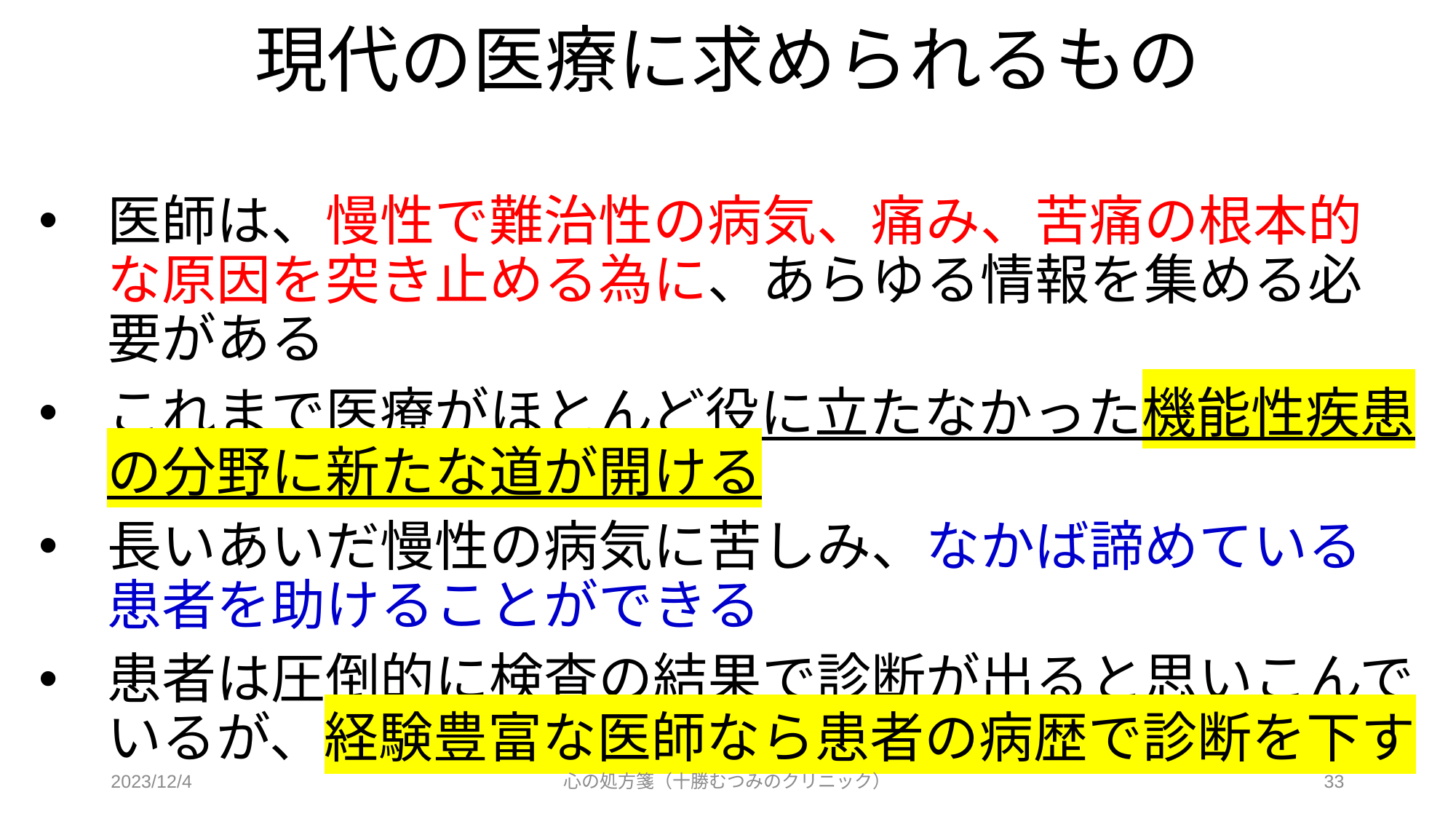

# 現代の医療に求められるもの

医師は、慢性で難治性の病気、痛み、苦痛の根本的な原因を突き止める為に、あらゆる情報を集める必要がある
これまで医療がほとんど役に立たなかった機能性疾患の分野に新たな道が開ける
長いあいだ慢性の病気に苦しみ、なかば諦めている患者を助けることができる
患者は圧倒的に検査の結果で診断が出ると思いこんでいるが、経験豊富な医師なら患者の病歴で診断を下す
2023/12/4
心の処方箋（十勝むつみのクリニック）
33